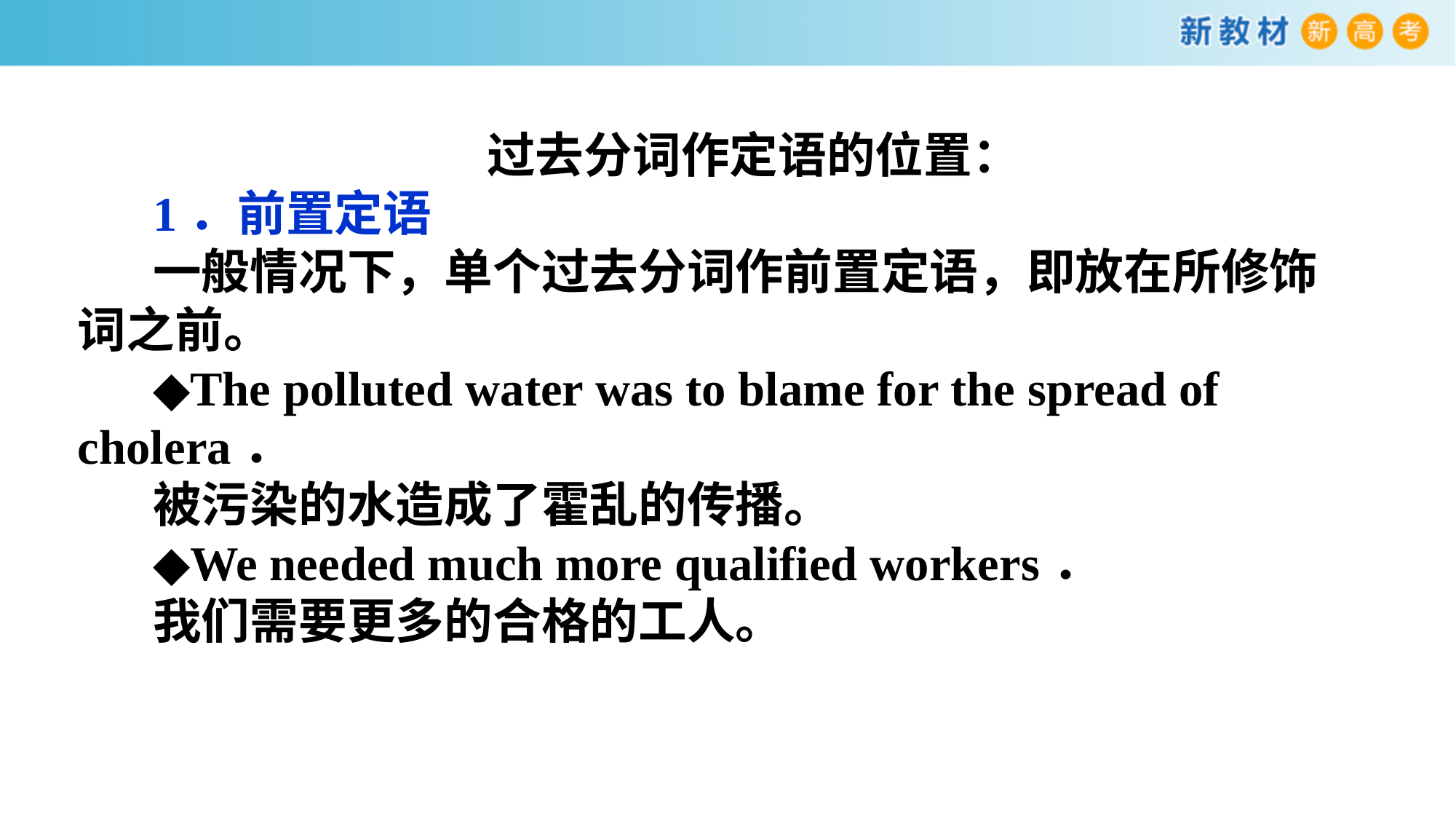

过去分词作定语的位置：
1．前置定语
一般情况下，单个过去分词作前置定语，即放在所修饰词之前。
◆The polluted water was to blame for the spread of cholera．
被污染的水造成了霍乱的传播。
◆We needed much more qualified workers．
我们需要更多的合格的工人。